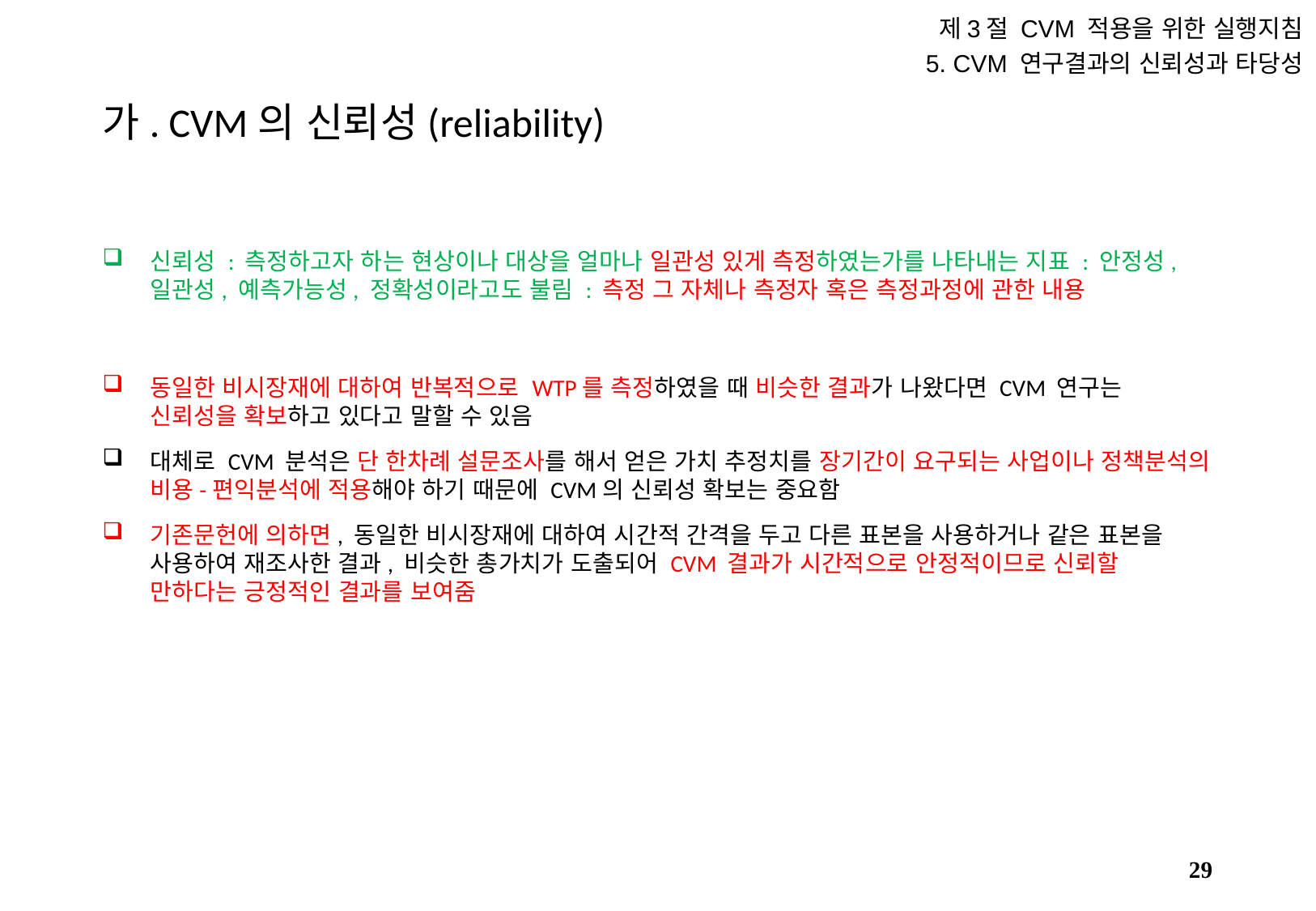

제3절 CVM 적용을 위한 실행지침
5. CVM 연구결과의 신뢰성과 타당성
# 가. CVM의 신뢰성(reliability)
신뢰성 : 측정하고자 하는 현상이나 대상을 얼마나 일관성 있게 측정하였는가를 나타내는 지표 : 안정성, 일관성, 예측가능성, 정확성이라고도 불림 : 측정 그 자체나 측정자 혹은 측정과정에 관한 내용

동일한 비시장재에 대하여 반복적으로 WTP를 측정하였을 때 비슷한 결과가 나왔다면 CVM 연구는 신뢰성을 확보하고 있다고 말할 수 있음
대체로 CVM 분석은 단 한차례 설문조사를 해서 얻은 가치 추정치를 장기간이 요구되는 사업이나 정책분석의 비용-편익분석에 적용해야 하기 때문에 CVM의 신뢰성 확보는 중요함
기존문헌에 의하면, 동일한 비시장재에 대하여 시간적 간격을 두고 다른 표본을 사용하거나 같은 표본을 사용하여 재조사한 결과, 비슷한 총가치가 도출되어 CVM 결과가 시간적으로 안정적이므로 신뢰할 만하다는 긍정적인 결과를 보여줌
29